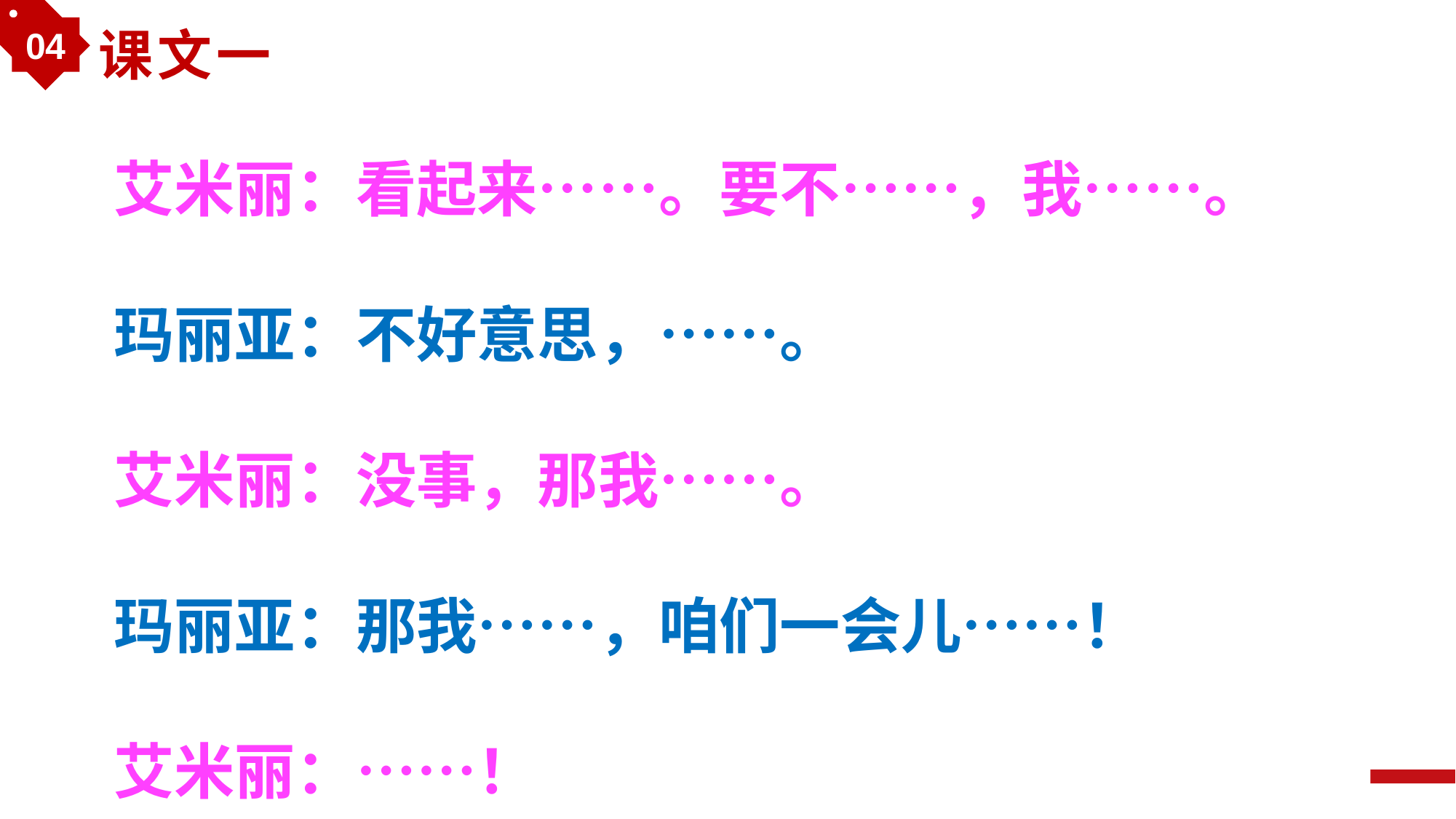

04
课文一
艾米丽：看起来……。要不……，我……。
玛丽亚：不好意思，……。
艾米丽：没事，那我……。
玛丽亚：那我……，咱们一会儿……！
艾米丽：……！